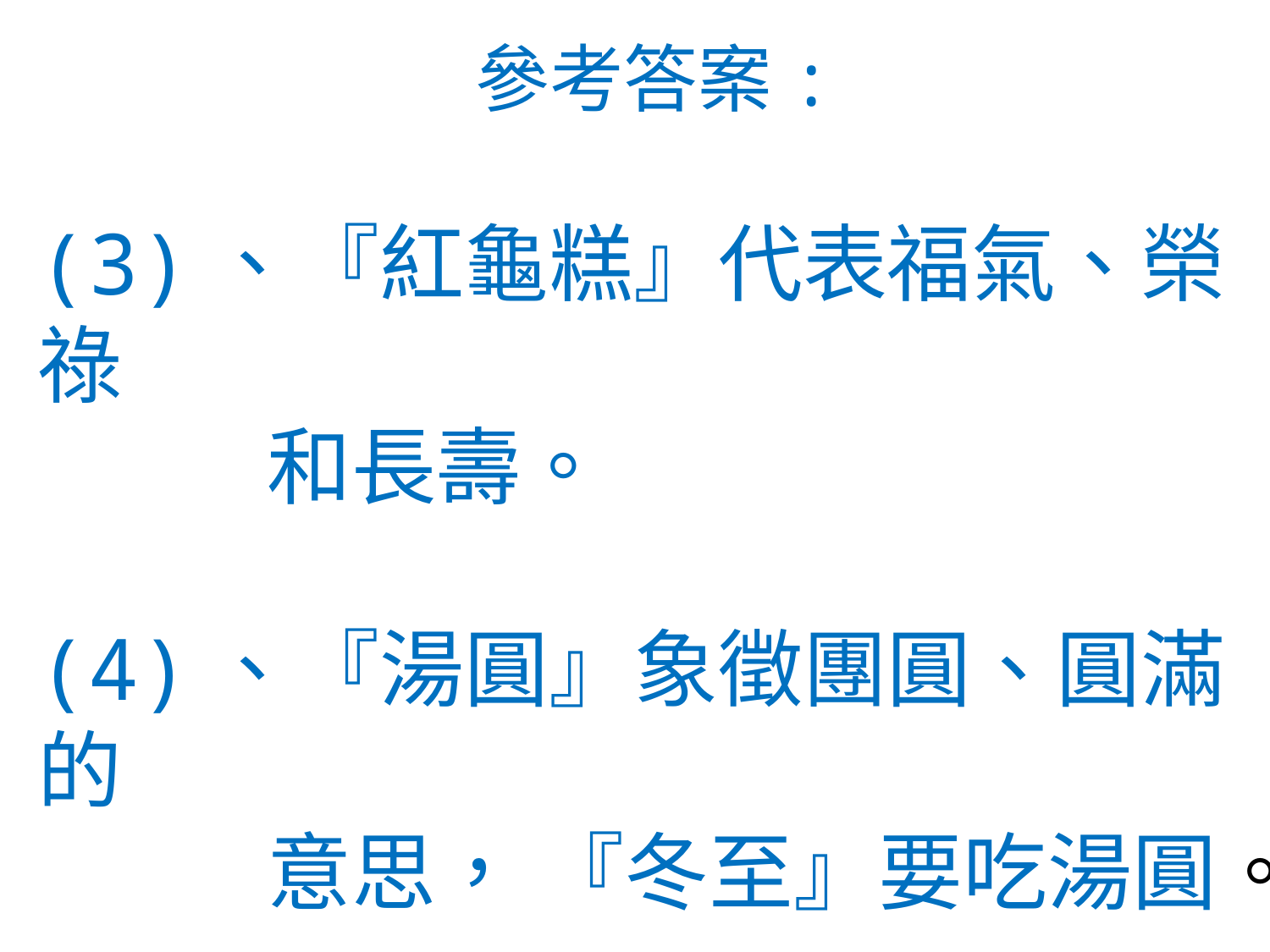

參考答案:

(3)、『紅龜糕』代表福氣、榮祿
           和長壽。

(4)、『湯圓』象徵團圓、圓滿的
           意思， 『冬至』要吃湯圓。